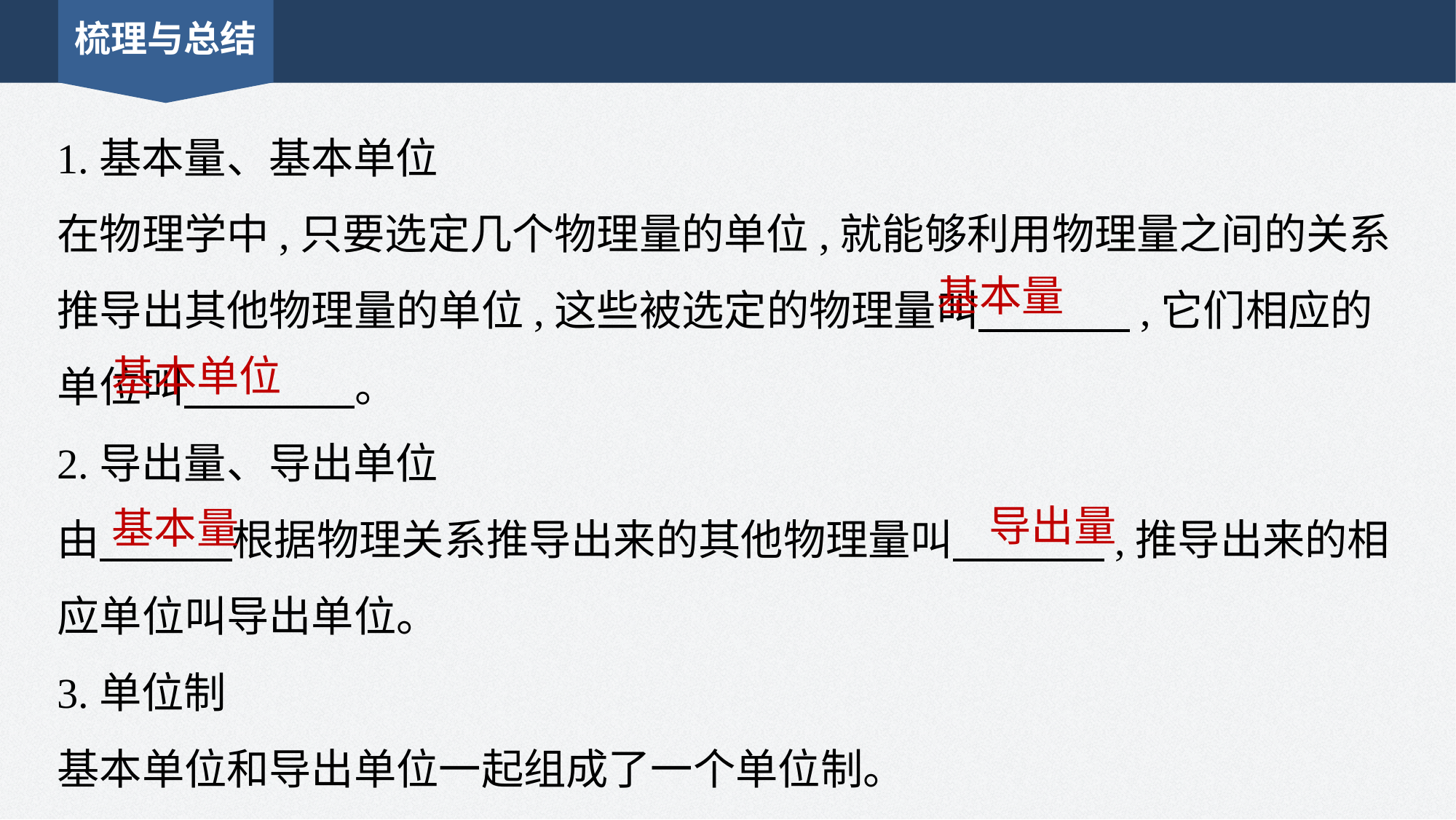

梳理与总结
1.基本量、基本单位
在物理学中,只要选定几个物理量的单位,就能够利用物理量之间的关系推导出其他物理量的单位,这些被选定的物理量叫                ,它们相应的单位叫                  。
2.导出量、导出单位
由              根据物理关系推导出来的其他物理量叫                ,推导出来的相应单位叫导出单位。
3.单位制
基本单位和导出单位一起组成了一个单位制。
基本量
基本单位
导出量
基本量